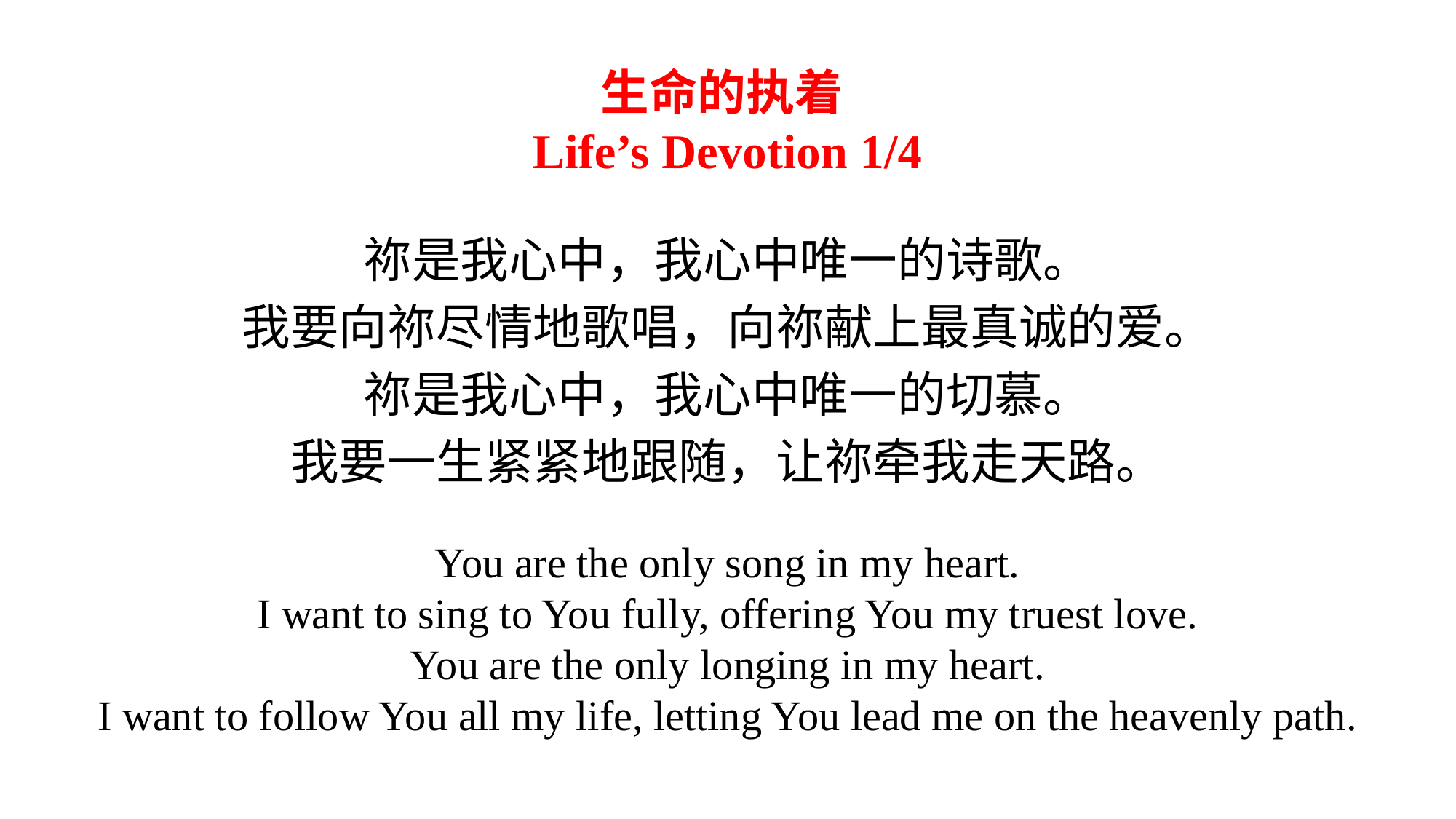

生命的执着
Life’s Devotion 1/4
祢是我心中，我心中唯一的诗歌。
我要向祢尽情地歌唱，向祢献上最真诚的爱。
祢是我心中，我心中唯一的切慕。
我要一生紧紧地跟随，让祢牵我走天路。

You are the only song in my heart.
I want to sing to You fully, offering You my truest love.
You are the only longing in my heart.
I want to follow You all my life, letting You lead me on the heavenly path.